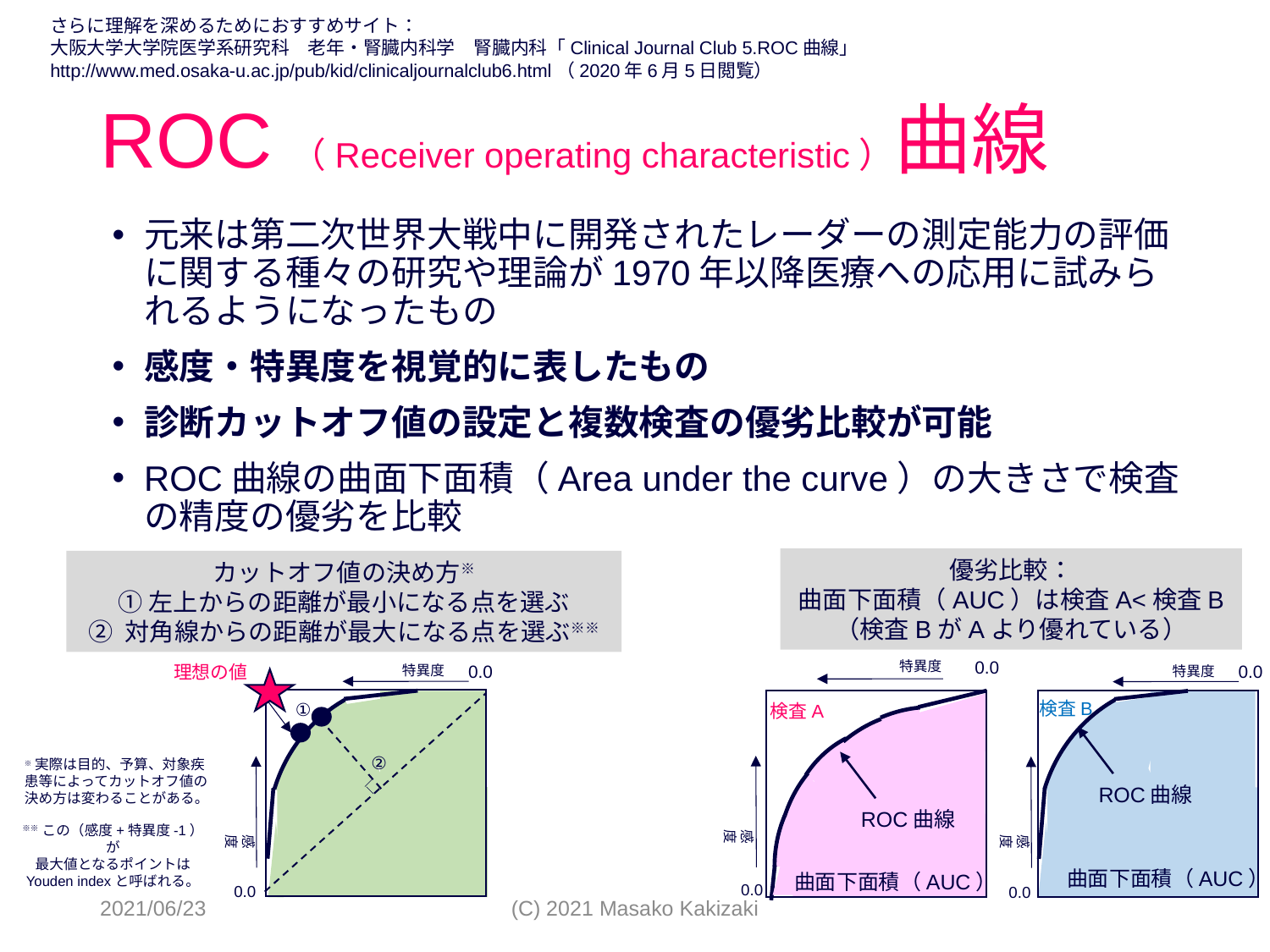

さらに理解を深めるためにおすすめサイト：
大阪大学大学院医学系研究科　老年・腎臓内科学　腎臓内科「Clinical Journal Club 5.ROC曲線」
http://www.med.osaka-u.ac.jp/pub/kid/clinicaljournalclub6.html（2020年6月5日閲覧）
# ROC（Receiver operating characteristic）曲線
元来は第二次世界大戦中に開発されたレーダーの測定能力の評価に関する種々の研究や理論が1970年以降医療への応用に試みられるようになったもの
感度・特異度を視覚的に表したもの
診断カットオフ値の設定と複数検査の優劣比較が可能
ROC曲線の曲面下面積（Area under the curve）の大きさで検査の精度の優劣を比較

優劣比較：
曲面下面積（AUC）は検査A<検査B
（検査BがAより優れている）
カットオフ値の決め方※
①左上からの距離が最小になる点を選ぶ
② 対角線からの距離が最大になる点を選ぶ※※
0.0
特異度
0.0
0.0
理想の値
特異度
特異度

検査B

①
検査A

②
※実際は目的、予算、対象疾患等によってカットオフ値の決め方は変わることがある。

ROC曲線

ROC曲線

※※この（感度+特異度-1）が
最大値となるポイントは
Youden indexと呼ばれる。
感度

感度
感度

曲面下面積（AUC）
曲面下面積（AUC）
0.0
0.0
0.0
2021/06/23
(C) 2021 Masako Kakizaki